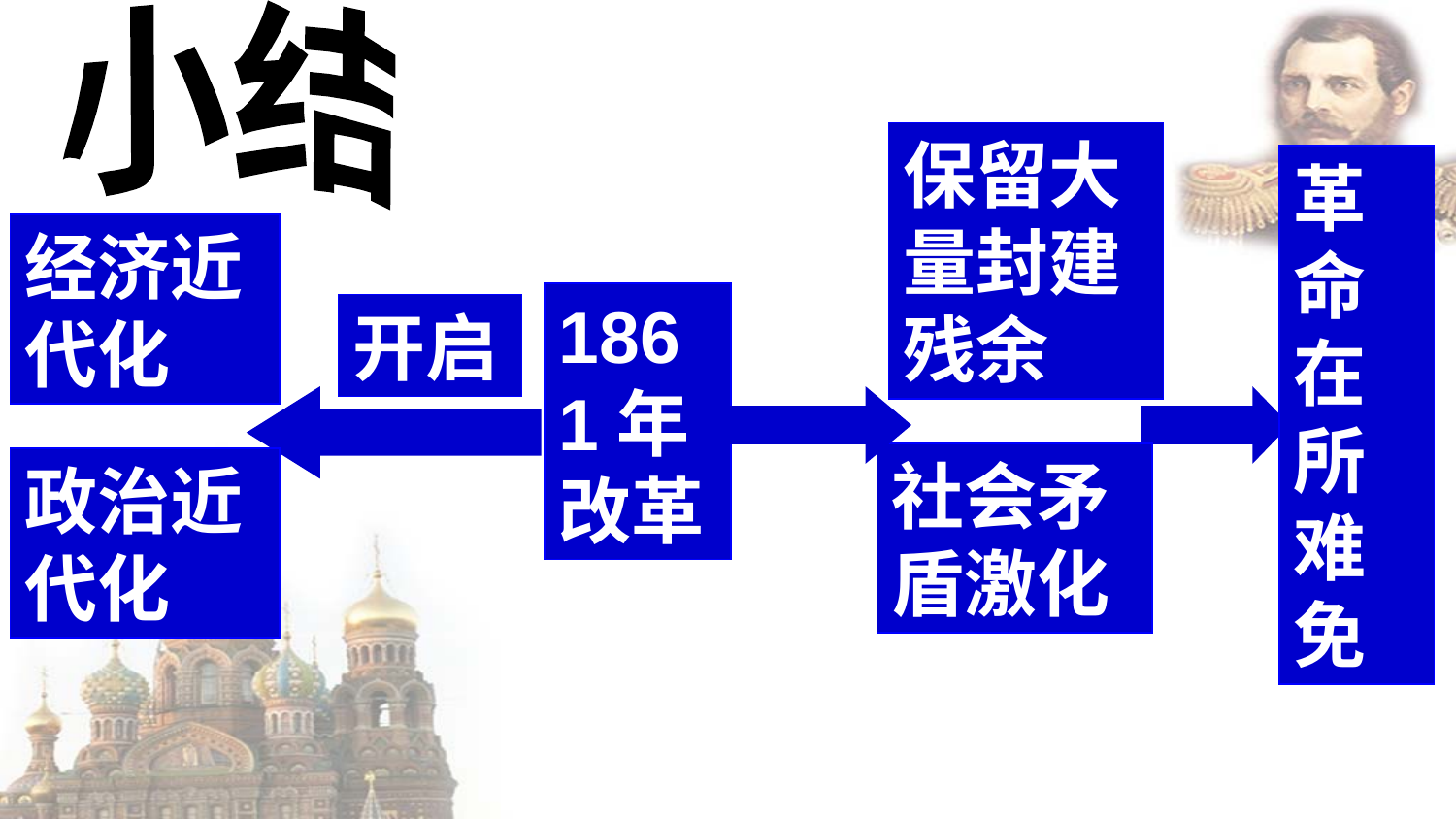

小结
保留大量封建残余
革命在所难免
经济近代化
1861年改革
开启

社会矛盾激化
政治近代化